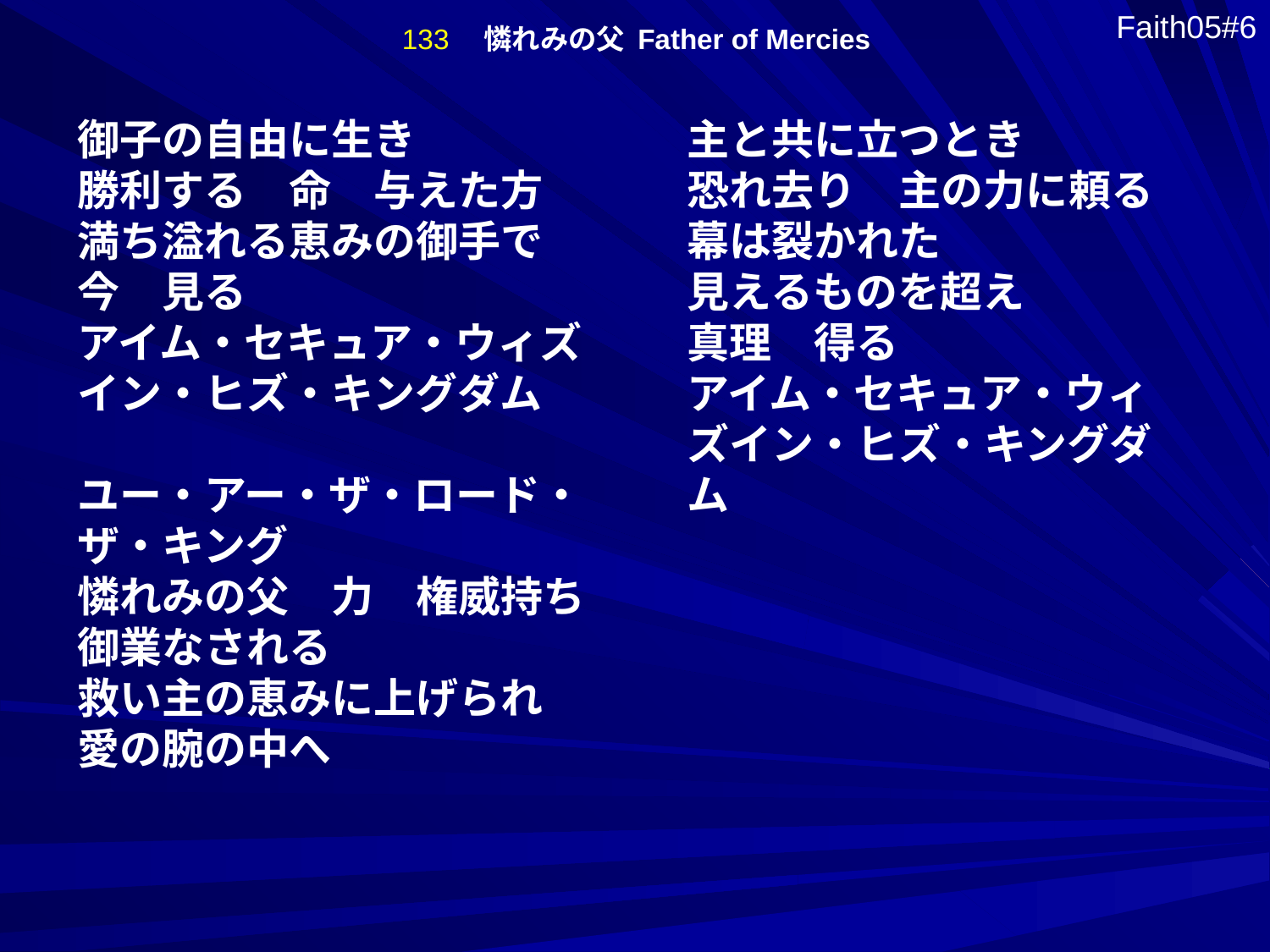

133　憐れみの父 Father of Mercies
Faith05#6
御子の自由に生き
勝利する　命　与えた方
満ち溢れる恵みの御手で
今　見る
アイム・セキュア・ウィズイン・ヒズ・キングダム

ユー・アー・ザ・ロード・ザ・キング
憐れみの父　力　権威持ち
御業なされる
救い主の恵みに上げられ
愛の腕の中へ

主と共に立つとき
恐れ去り　主の力に頼る
幕は裂かれた
見えるものを超え
真理　得る
アイム・セキュア・ウィズイン・ヒズ・キングダム